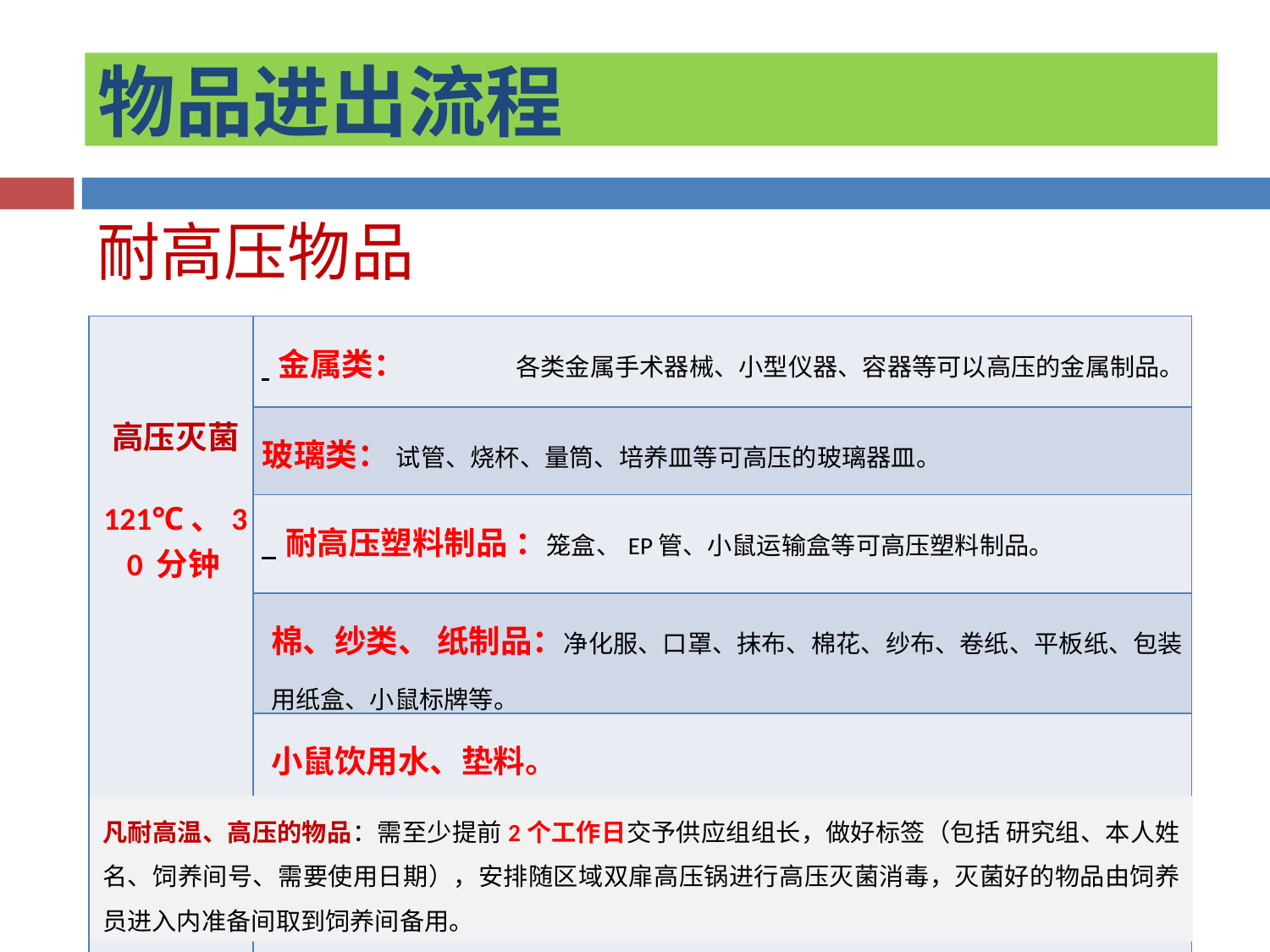

物品进出流程
耐高压物品
| 高压灭菌 121℃、30 分钟 | 金属类： 各类金属手术器械、小型仪器、容器等可以高压的金属制品。 |
| --- | --- |
|  | 玻璃类： 试管、烧杯、量筒、培养皿等可高压的玻璃器皿。 |
|  | 耐高压塑料制品 ：笼盒、EP管、小鼠运输盒等可高压塑料制品。 |
|  | 棉、纱类、 纸制品：净化服、口罩、抹布、棉花、纱布、卷纸、平板纸、包装用纸盒、小鼠标牌等。 |
|  | 小鼠饮用水、垫料。 |
凡耐高温、高压的物品：需至少提前2个工作日交予供应组组长，做好标签（包括 研究组、本人姓名、饲养间号、需要使用日期），安排随区域双扉高压锅进行高压灭菌消毒，灭菌好的物品由饲养员进入内准备间取到饲养间备用。